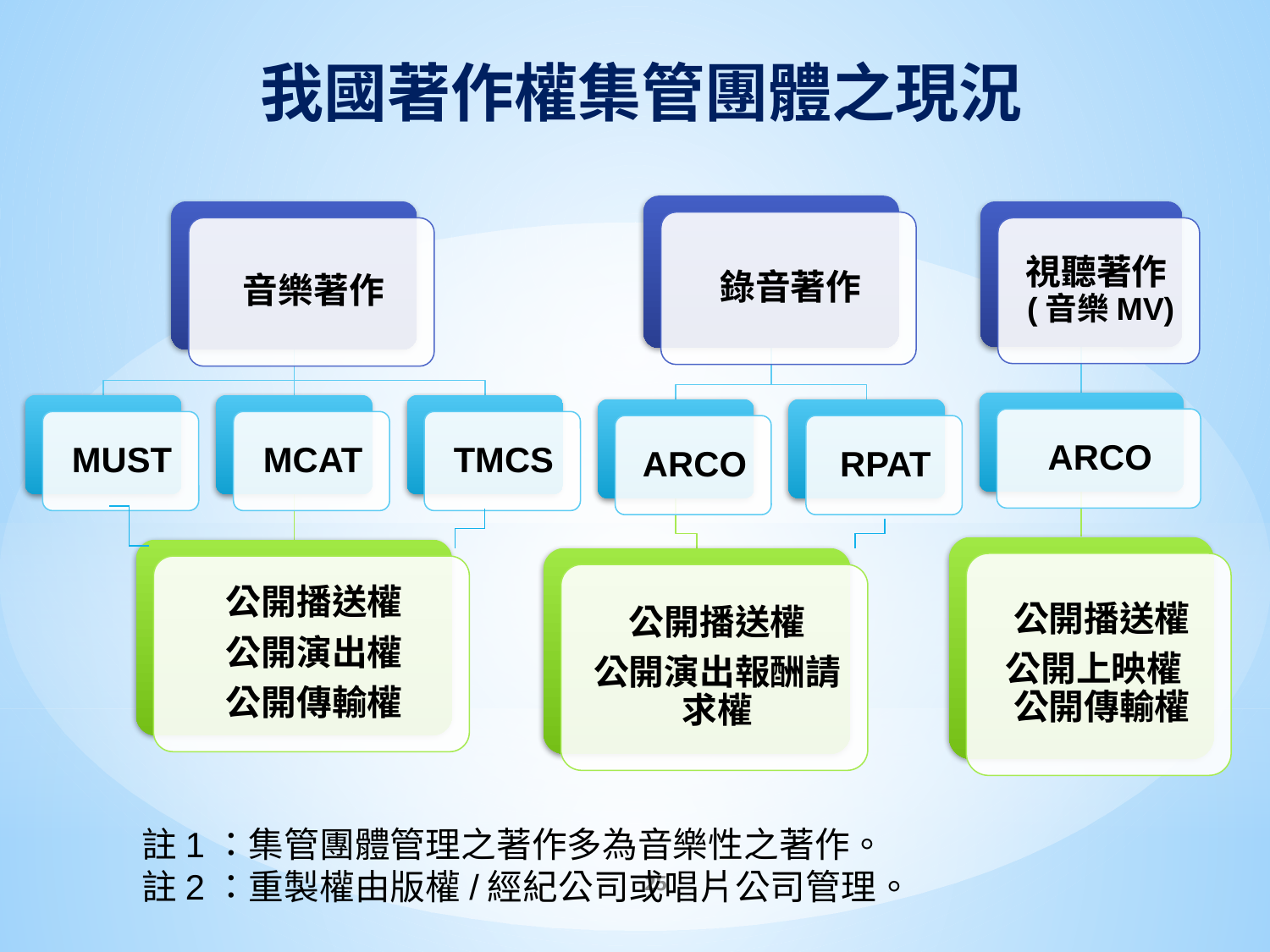

# 我國著作權集管團體之現況
音樂著作
MUST
MCAT
公開播送權
公開演出權
公開傳輸權
TMCS
錄音著作
ARCO
公開播送權
公開演出報酬請求權
RPAT
視聽著作(音樂MV)
ARCO
公開播送權
公開上映權   公開傳輸權
註1：集管團體管理之著作多為音樂性之著作。
註2：重製權由版權/經紀公司或唱片公司管理。
25